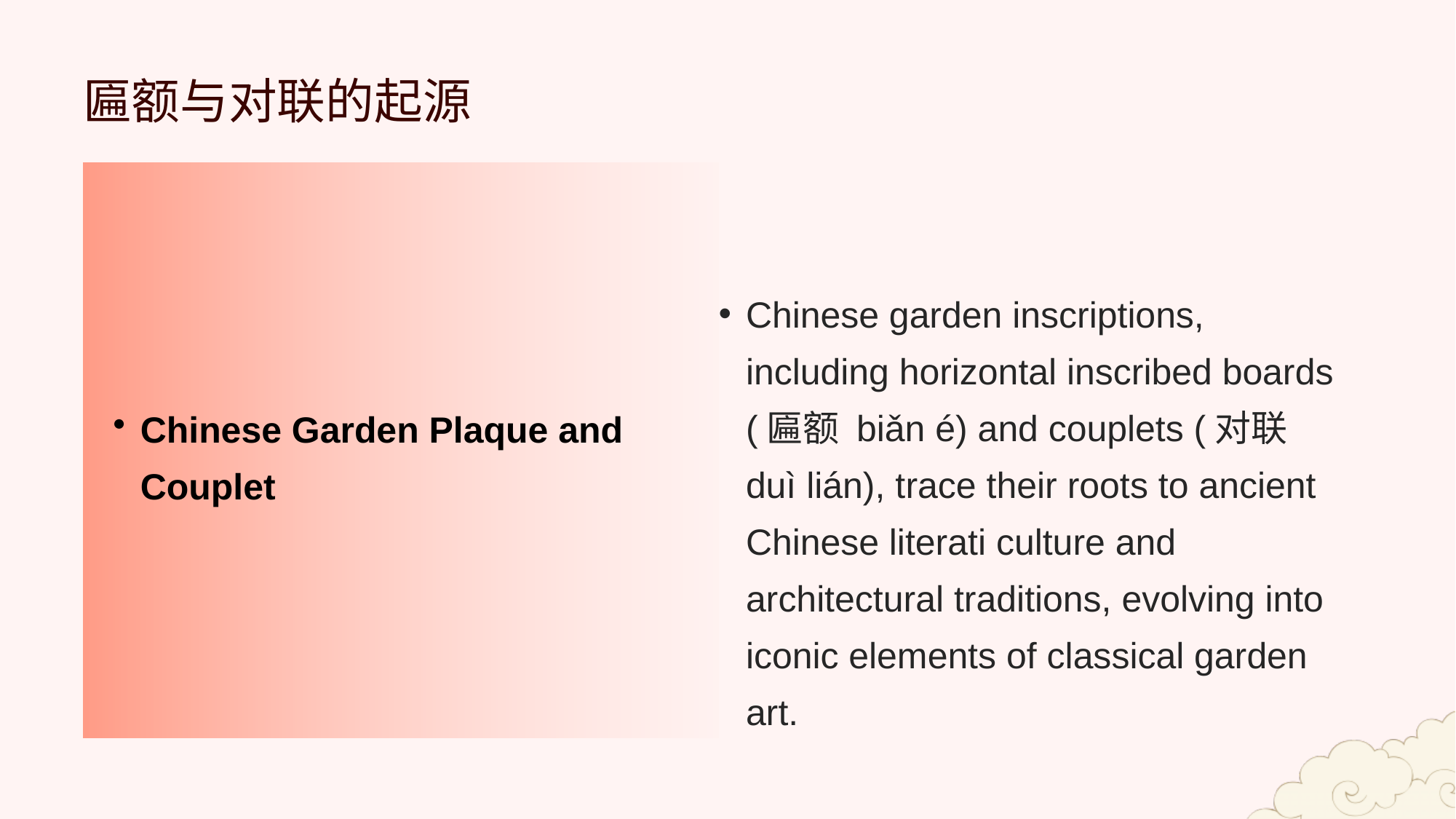

# 匾额与对联的起源
Chinese Garden Plaque and Couplet
Chinese garden inscriptions, including horizontal inscribed boards (匾额 biǎn é) and couplets (对联 duì lián), trace their roots to ancient Chinese literati culture and architectural traditions, evolving into iconic elements of classical garden art.